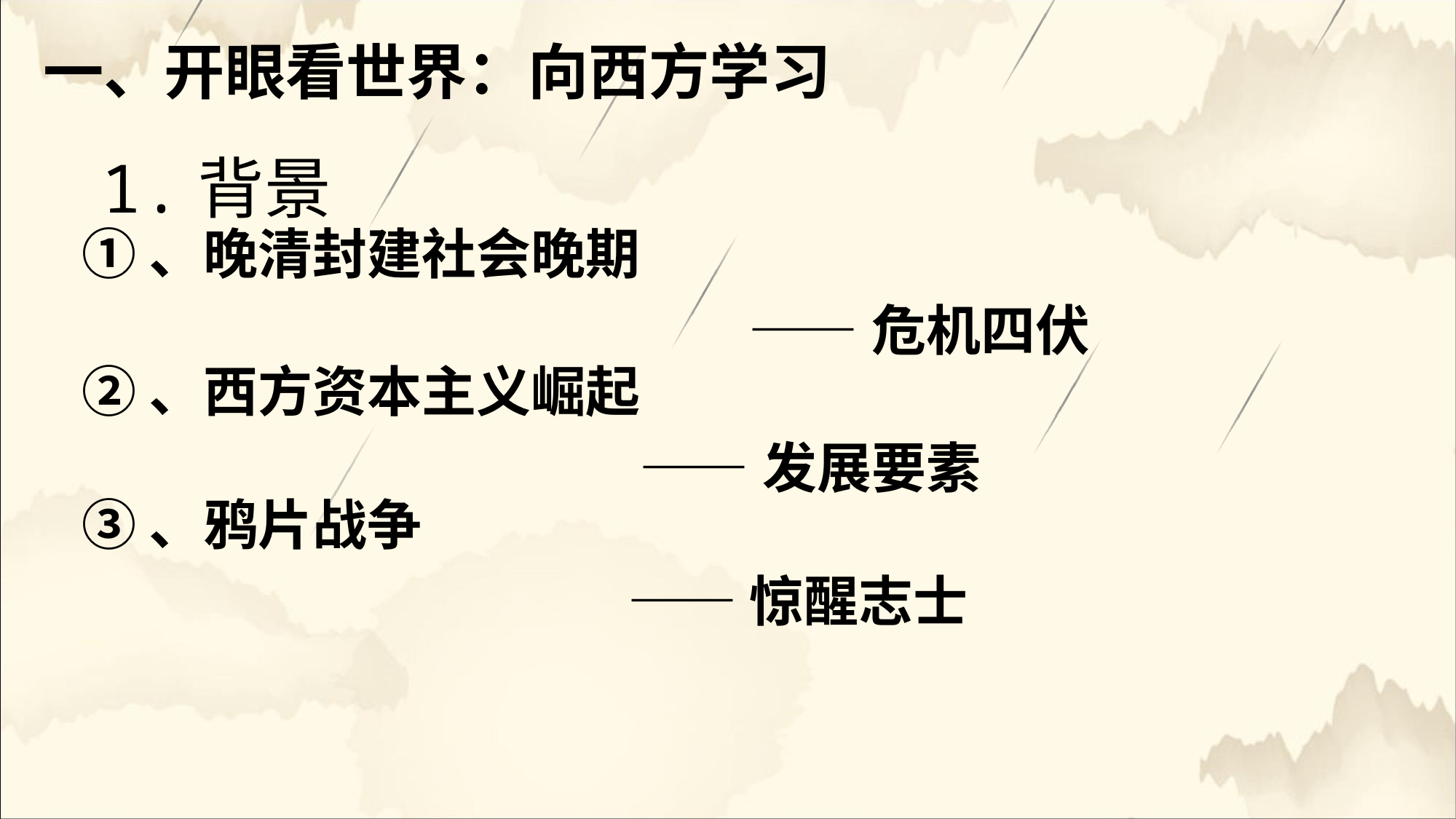

一、开眼看世界：向西方学习

1.背景
①、晚清封建社会晚期
               					 ——危机四伏

②、西方资本主义崛起
                				 ——发展要素

③、鸦片战争
                 				——惊醒志士